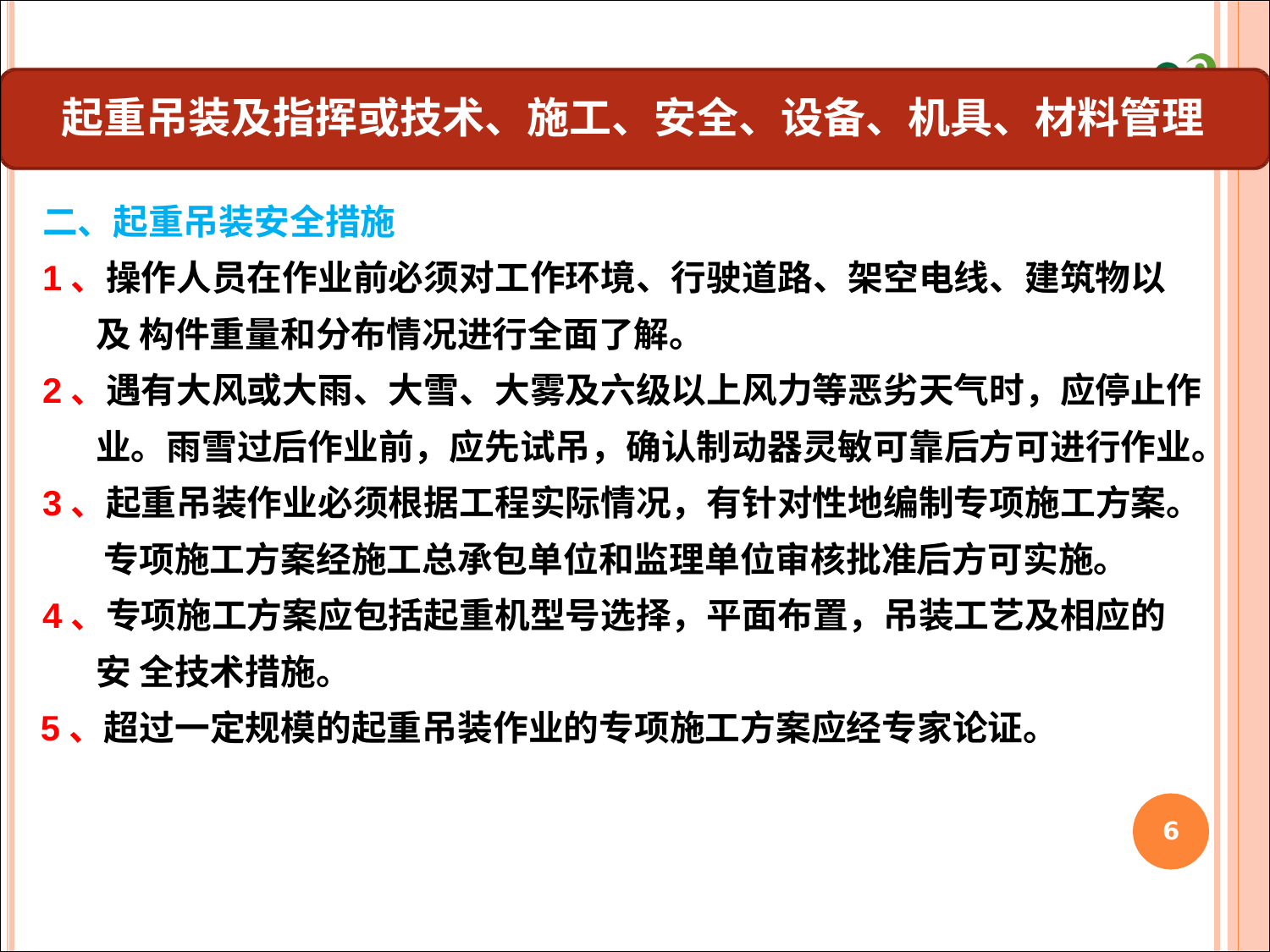

# 起重吊装及指挥或技术、施工、安全、设备、机具、材料管理
二、起重吊装安全措施
1、操作人员在作业前必须对工作环境、行驶道路、架空电线、建筑物以及 构件重量和分布情况进行全面了解。
2、遇有大风或大雨、大雪、大雾及六级以上风力等恶劣天气时，应停止作 业。雨雪过后作业前，应先试吊，确认制动器灵敏可靠后方可进行作业。
3、起重吊装作业必须根据工程实际情况，有针对性地编制专项施工方案。 专项施工方案经施工总承包单位和监理单位审核批准后方可实施。
4、专项施工方案应包括起重机型号选择，平面布置，吊装工艺及相应的安 全技术措施。
5、超过一定规模的起重吊装作业的专项施工方案应经专家论证。
6